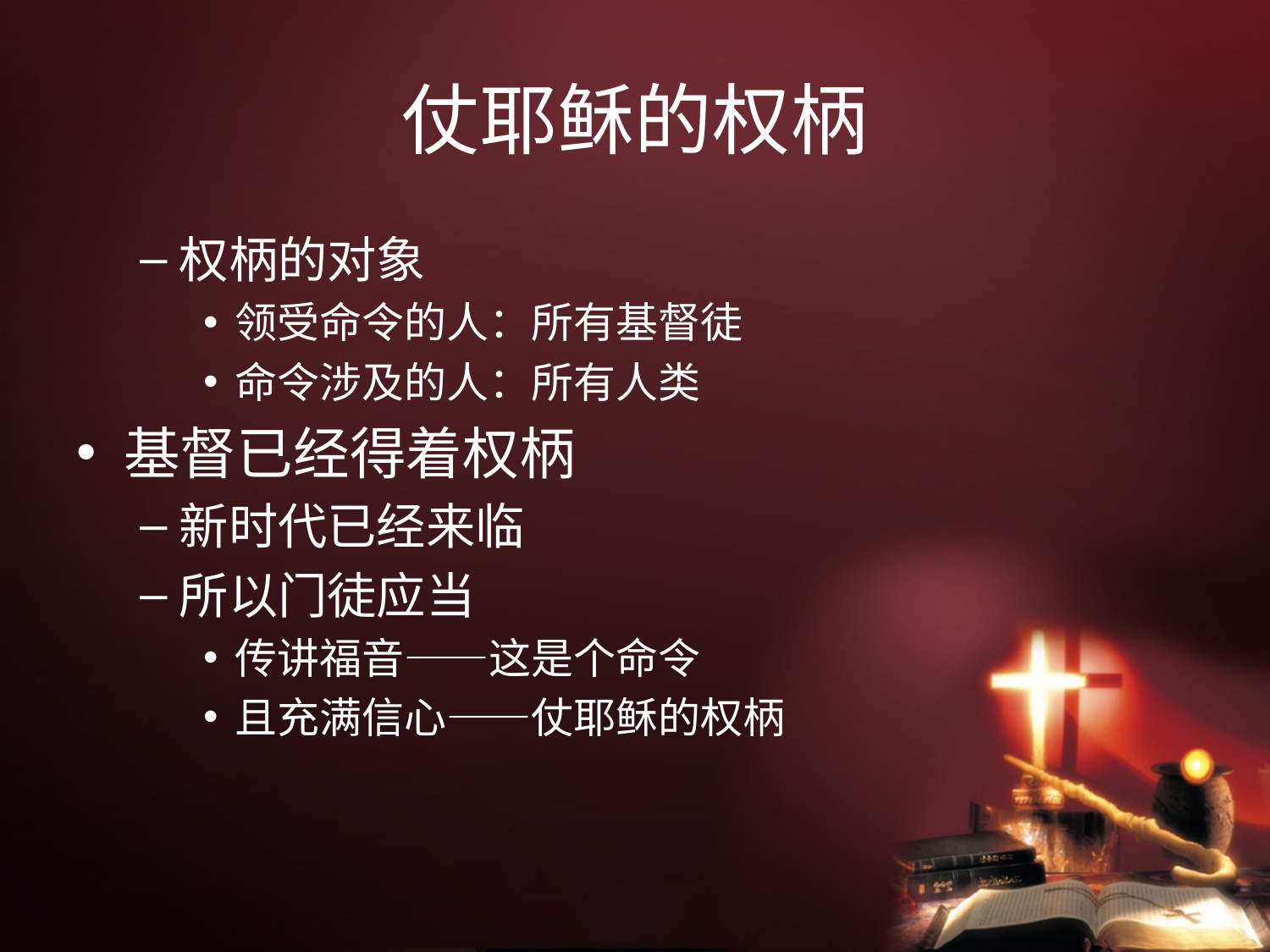

# 仗耶稣的权柄
权柄的对象
领受命令的人：所有基督徒
命令涉及的人：所有人类
基督已经得着权柄
新时代已经来临
所以门徒应当
传讲福音——这是个命令
且充满信心——仗耶稣的权柄